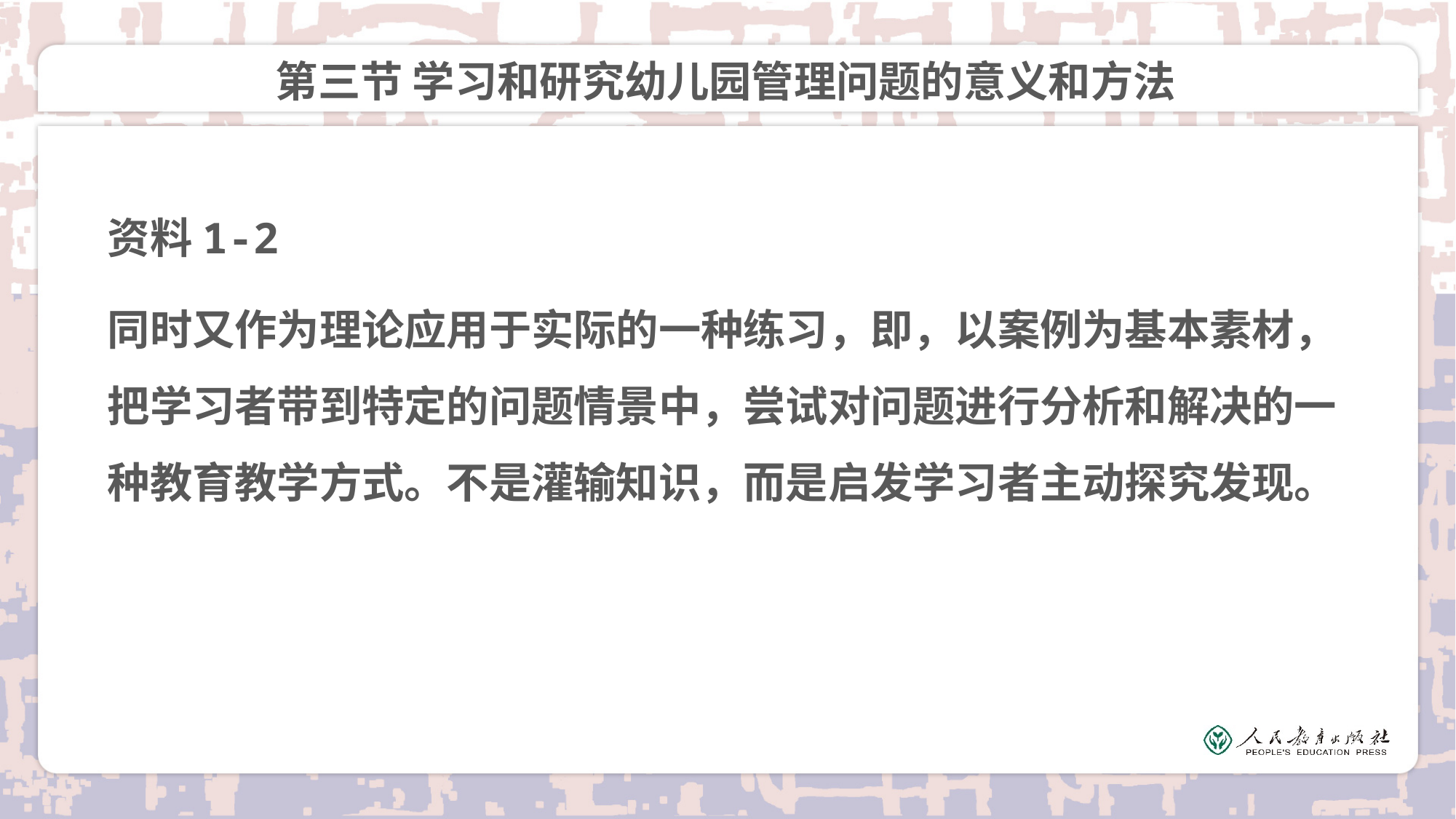

# 第三节 学习和研究幼儿园管理问题的意义和方法
资料1-2
同时又作为理论应用于实际的一种练习，即，以案例为基本素材，把学习者带到特定的问题情景中，尝试对问题进行分析和解决的一种教育教学方式。不是灌输知识，而是启发学习者主动探究发现。